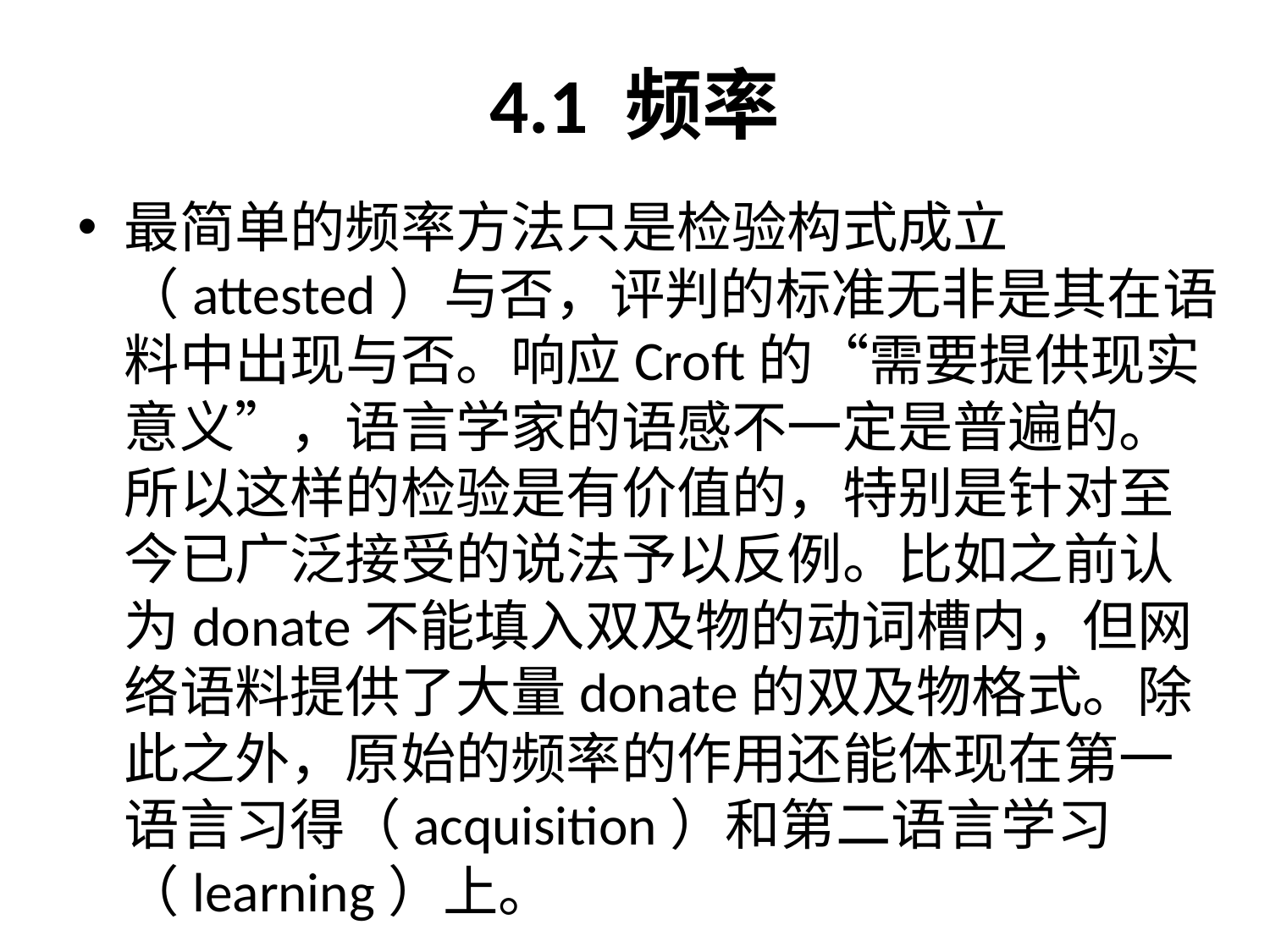

# 4.1 频率
最简单的频率方法只是检验构式成立（attested）与否，评判的标准无非是其在语料中出现与否。响应Croft的“需要提供现实意义”，语言学家的语感不一定是普遍的。所以这样的检验是有价值的，特别是针对至今已广泛接受的说法予以反例。比如之前认为donate不能填入双及物的动词槽内，但网络语料提供了大量donate的双及物格式。除此之外，原始的频率的作用还能体现在第一语言习得（acquisition）和第二语言学习（learning）上。